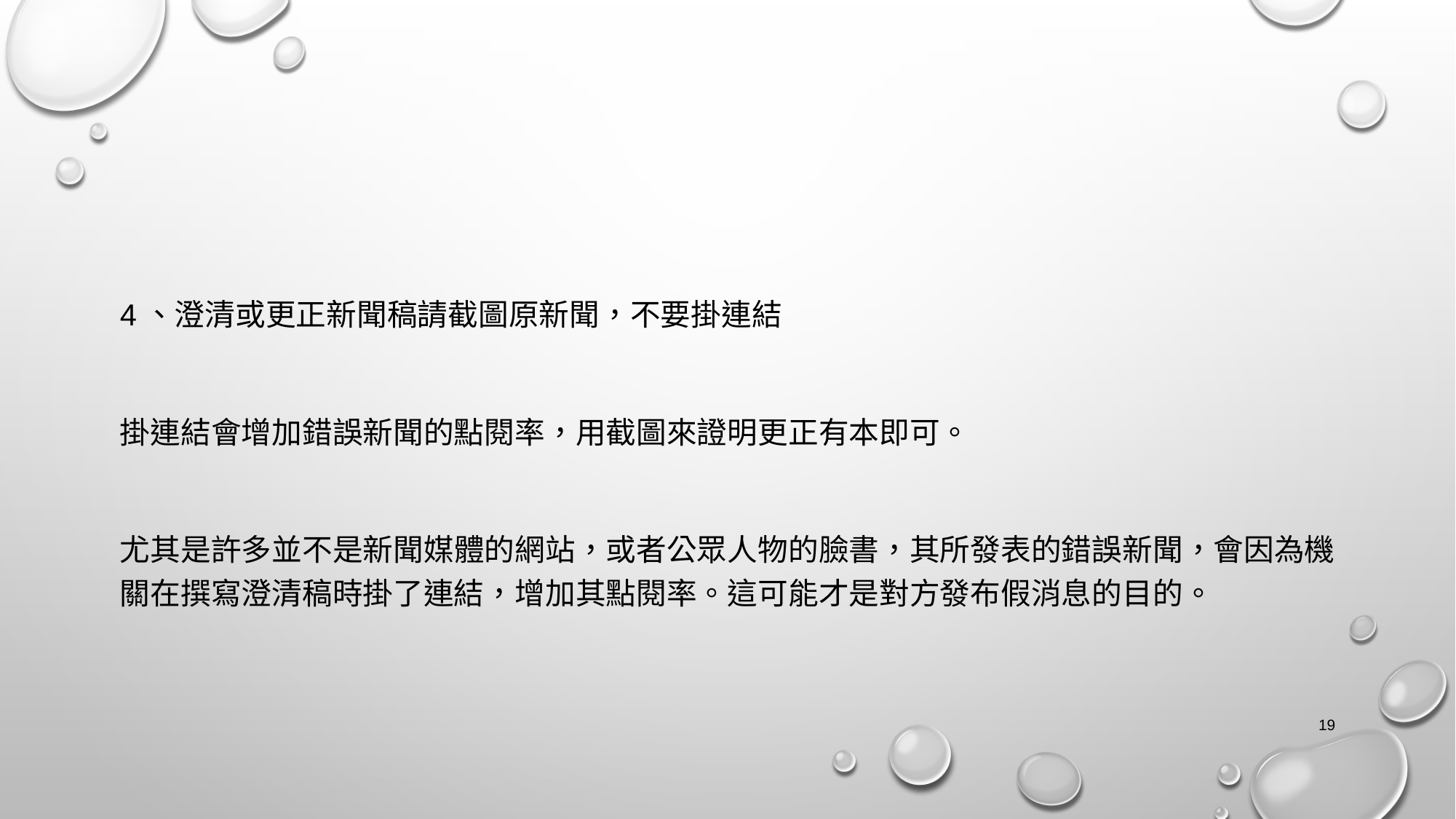

#
4、澄清或更正新聞稿請截圖原新聞，不要掛連結

掛連結會增加錯誤新聞的點閱率，用截圖來證明更正有本即可。

尤其是許多並不是新聞媒體的網站，或者公眾人物的臉書，其所發表的錯誤新聞，會因為機關在撰寫澄清稿時掛了連結，增加其點閱率。這可能才是對方發布假消息的目的。

19